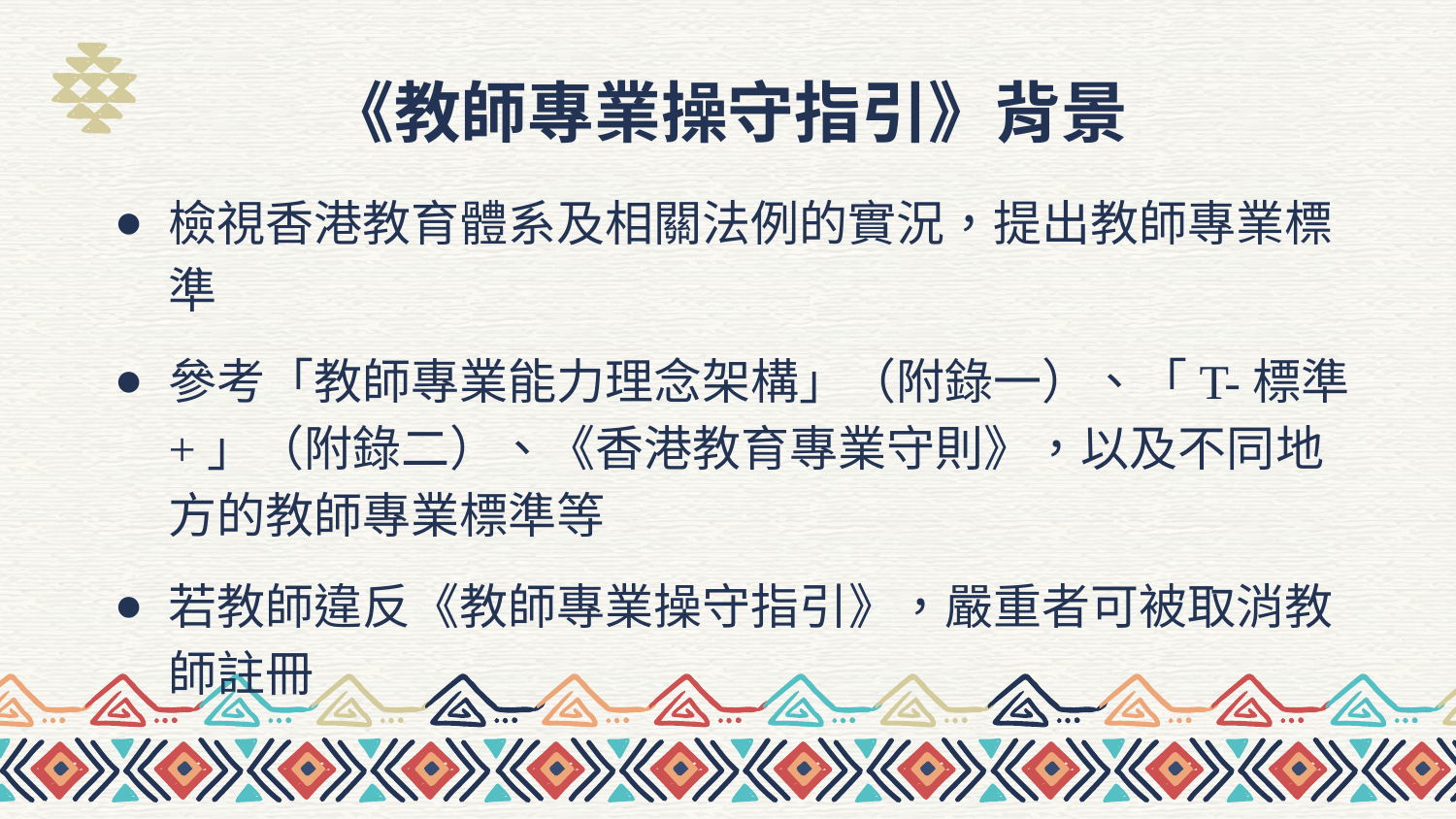

# 《教師專業操守指引》背景
檢視香港教育體系及相關法例的實況，提出教師專業標準
參考「教師專業能力理念架構」（附錄一）、「T-標準+」（附錄二）、《香港教育專業守則》，以及不同地方的教師專業標準等
若教師違反《教師專業操守指引》，嚴重者可被取消教師註冊